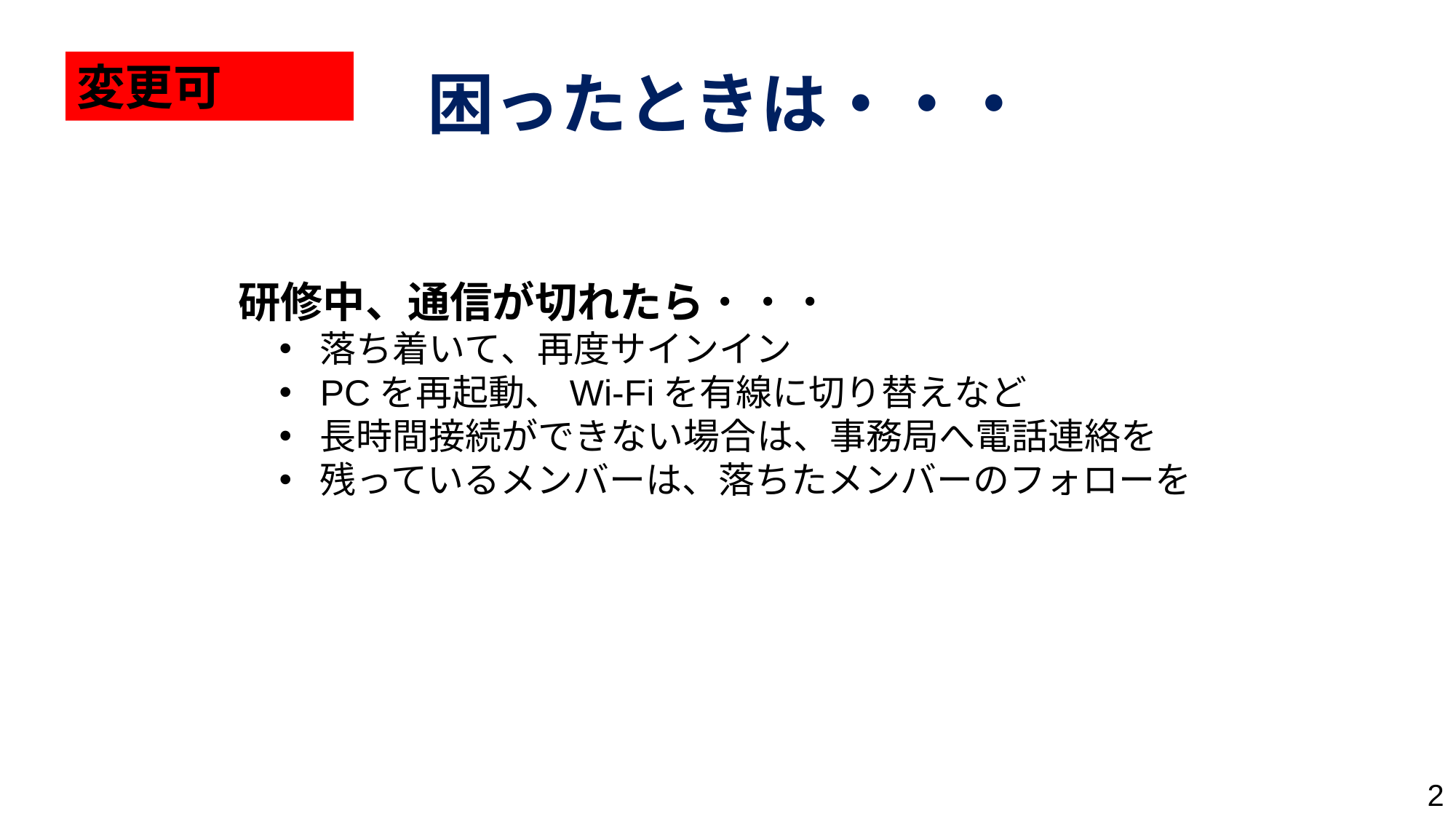

変更可
困ったときは・・・
研修中、通信が切れたら​・・・
落ち着いて​、再度サインイン
PCを再起動、Wi-Fiを有線に切り替えなど
長時間接続ができない場合は、事務局へ電話連絡を
残っているメンバーは、落ちたメンバーのフォローを

2